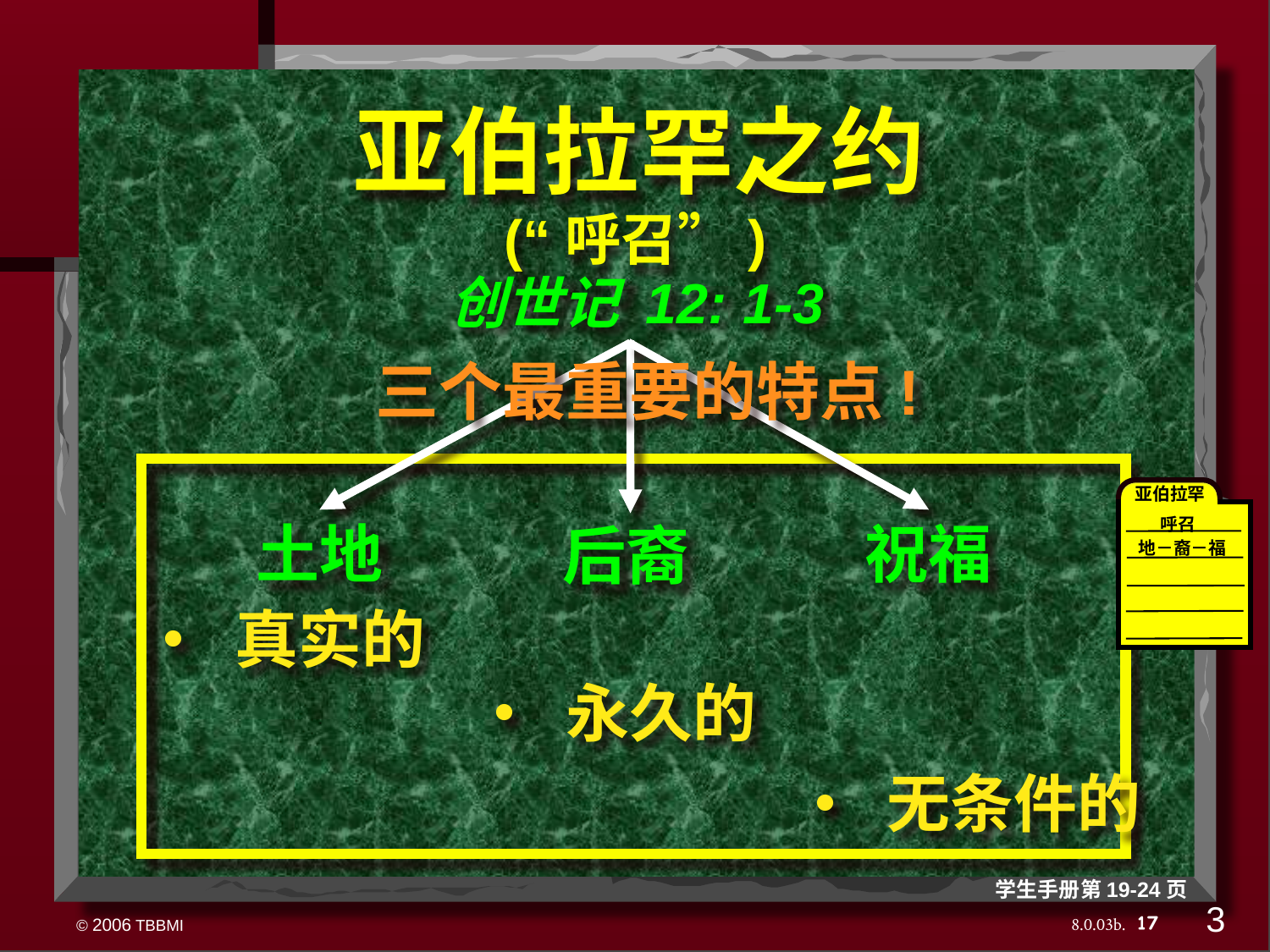

亚伯拉罕之约
(“呼召”)
创世记 12: 1-3

三个最重要的特点!

亚伯拉罕

呼召
  地－裔－福

祝福
土地
后裔
• 真实的
• 永久的
• 无条件的
学生手册第19-24页
3
17